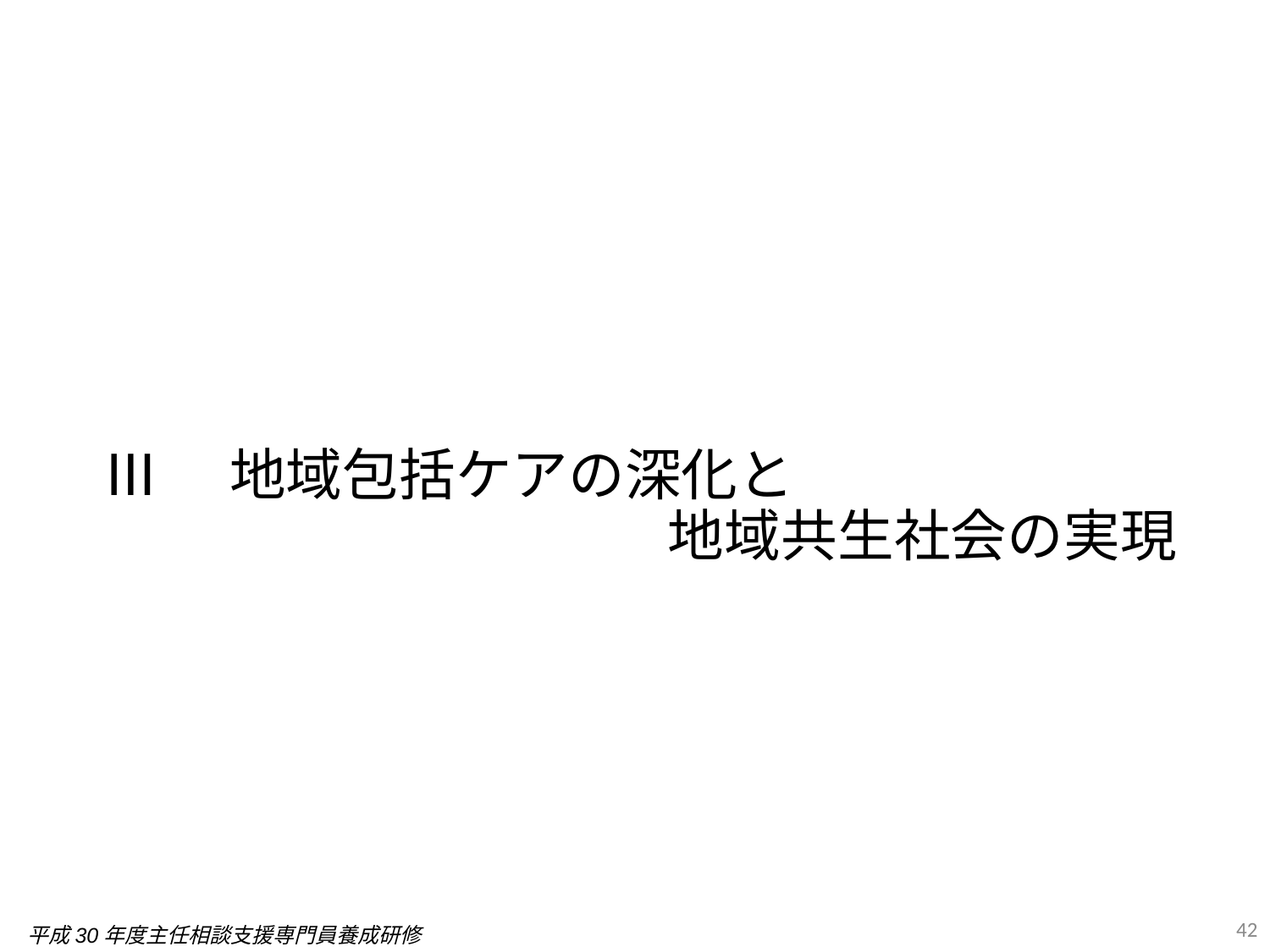

# Ⅲ　地域包括ケアの深化と 　　　　　　　　　　地域共生社会の実現
42
平成30年度主任相談支援専門員養成研修